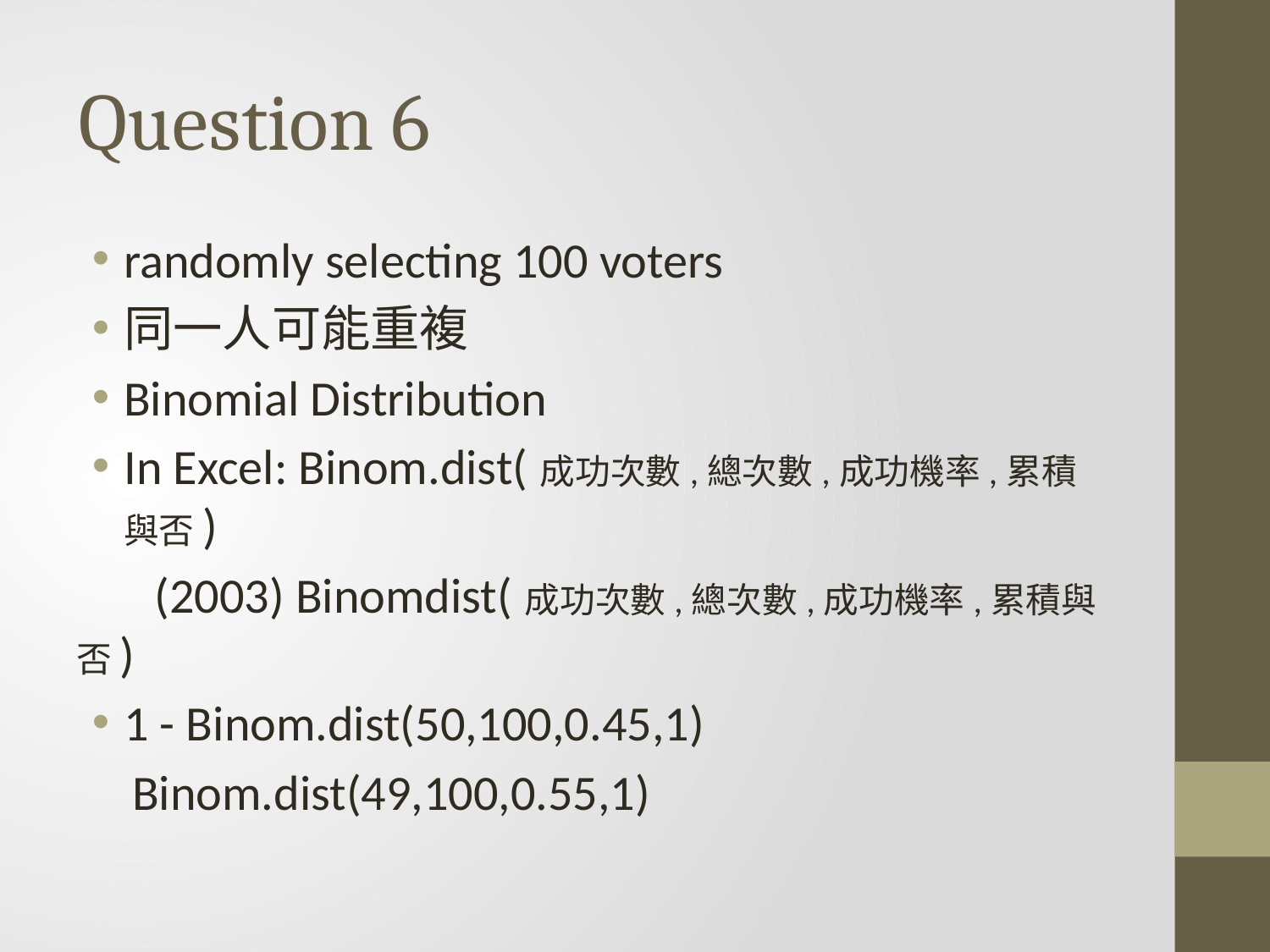

# Question 6
randomly selecting 100 voters
同一人可能重複
Binomial Distribution
In Excel: Binom.dist(成功次數,總次數,成功機率,累積與否)
       (2003) Binomdist(成功次數,總次數,成功機率,累積與否)
1 - Binom.dist(50,100,0.45,1)
     Binom.dist(49,100,0.55,1)